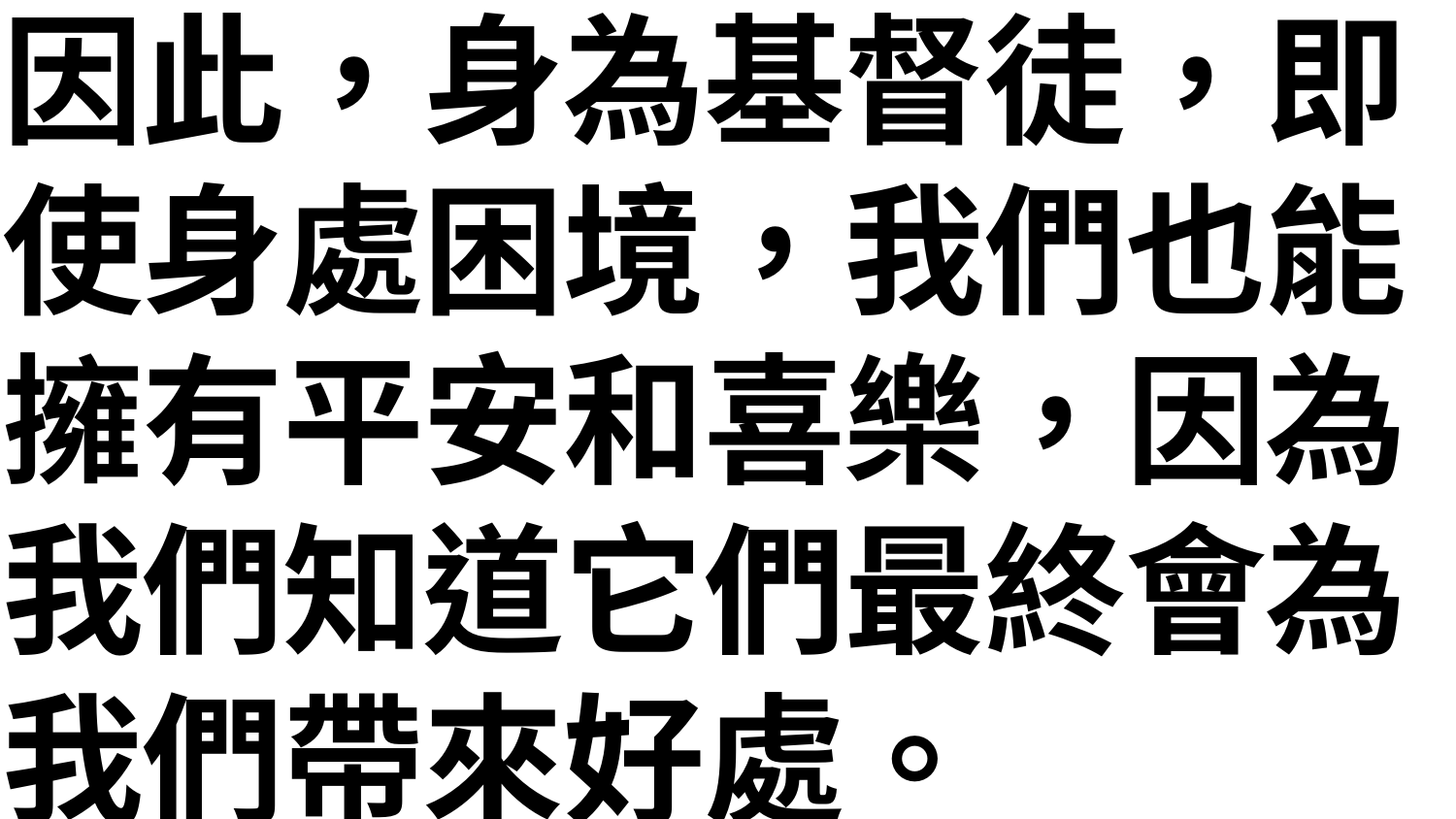

因此，身為基督徒，即使身處困境，我們也能擁有平安和喜樂，因為我們知道它們最終會為我們帶來好處。